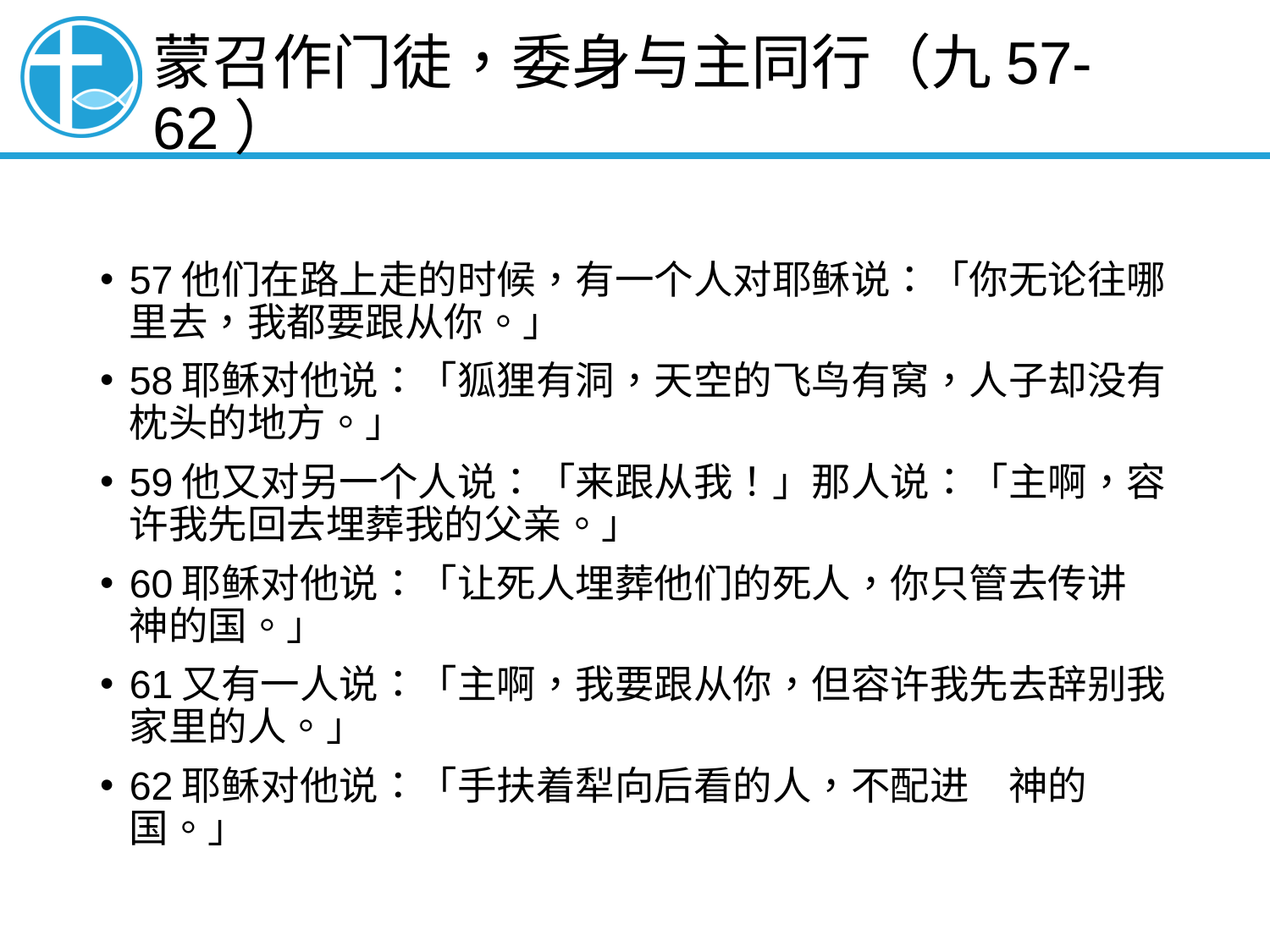

# 蒙召作门徒，委身与主同行（九57-62）
57他们在路上走的时候，有一个人对耶稣说：「你无论往哪里去，我都要跟从你。」
58耶稣对他说：「狐狸有洞，天空的飞鸟有窝，人子却没有枕头的地方。」
59他又对另一个人说：「来跟从我！」那人说：「主啊，容许我先回去埋葬我的父亲。」
60耶稣对他说：「让死人埋葬他们的死人，你只管去传讲　神的国。」
61又有一人说：「主啊，我要跟从你，但容许我先去辞别我家里的人。」
62耶稣对他说：「手扶着犁向后看的人，不配进　神的国。」